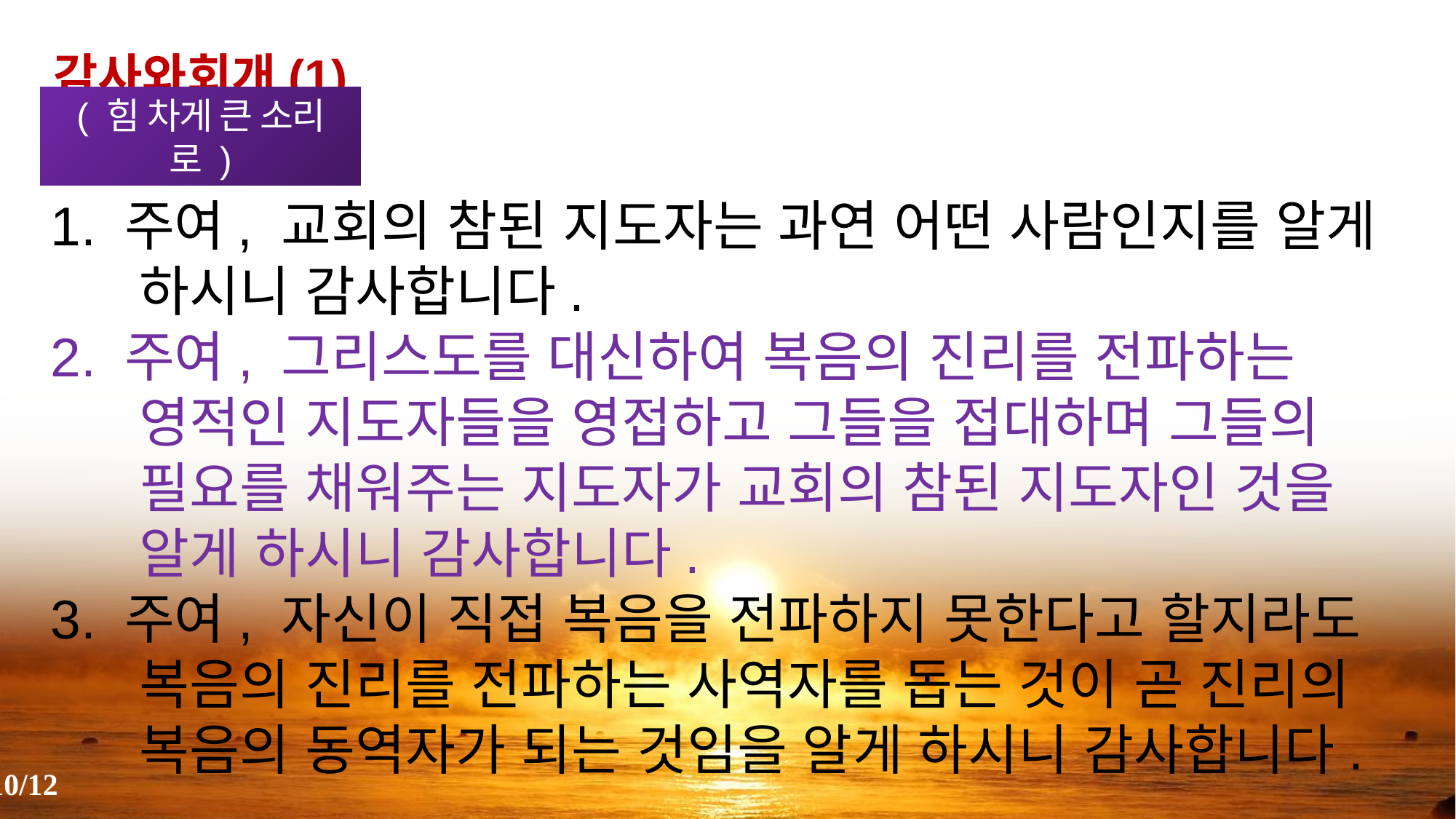

감사와회개(1)

( 힘 차게 큰 소리로 )
1. 주여, 교회의 참된 지도자는 과연 어떤 사람인지를 알게 하시니 감사합니다.
2. 주여, 그리스도를 대신하여 복음의 진리를 전파하는 영적인 지도자들을 영접하고 그들을 접대하며 그들의 필요를 채워주는 지도자가 교회의 참된 지도자인 것을 알게 하시니 감사합니다.
3. 주여, 자신이 직접 복음을 전파하지 못한다고 할지라도 복음의 진리를 전파하는 사역자를 돕는 것이 곧 진리의 복음의 동역자가 되는 것임을 알게 하시니 감사합니다.